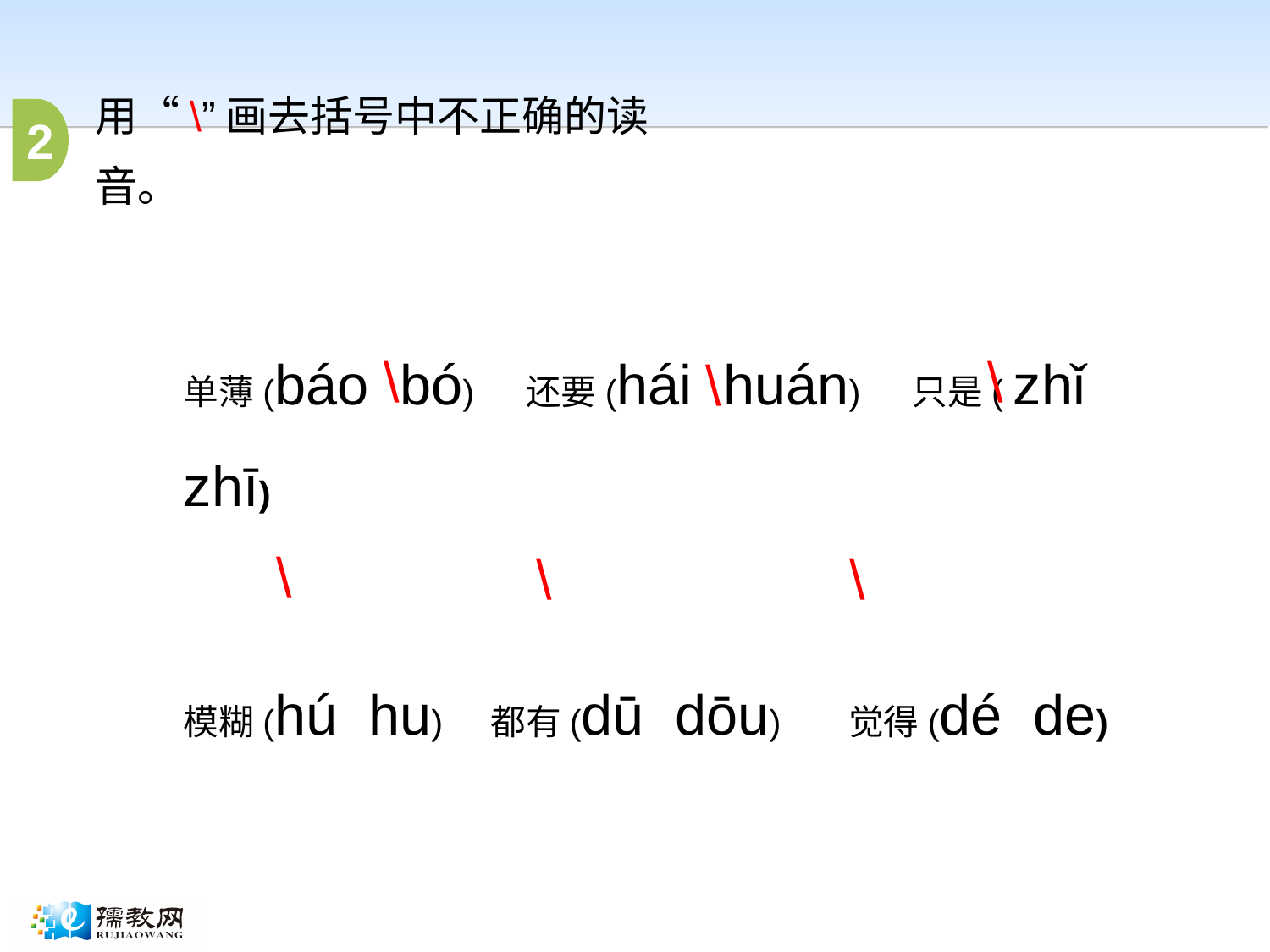

2
用“\”画去括号中不正确的读音。
单薄(báo  bó)　 还要(hái  huán)　 只是( zhǐ zhī)

模糊(hú  hu)    都有(dū  dōu)　   觉得(dé  de)
\
\
\
\
\
\